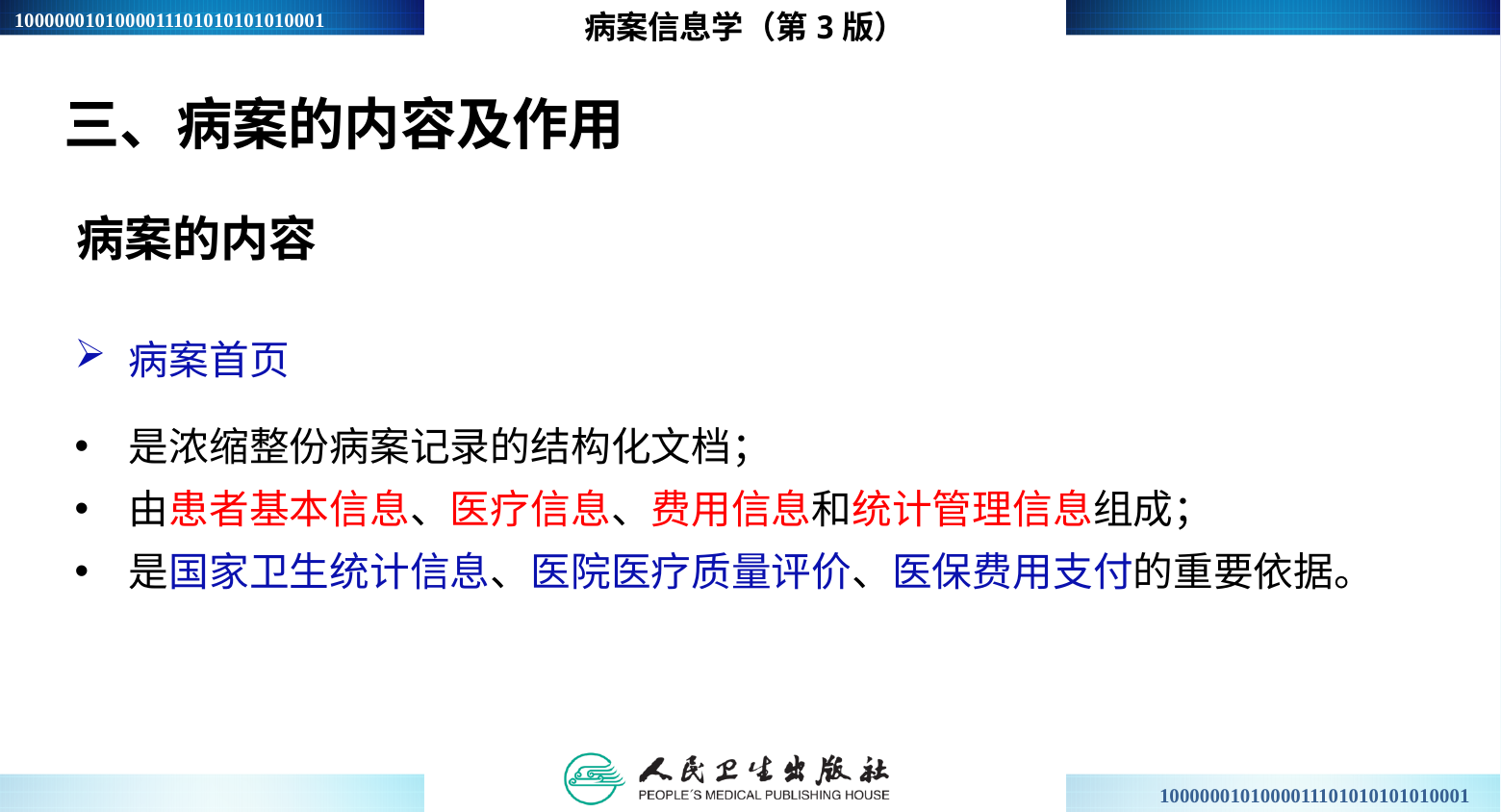

病案信息学（第3版）
三、病案的内容及作用
病案的内容
病案首页
是浓缩整份病案记录的结构化文档；
由患者基本信息、医疗信息、费用信息和统计管理信息组成；
是国家卫生统计信息、医院医疗质量评价、医保费用支付的重要依据。